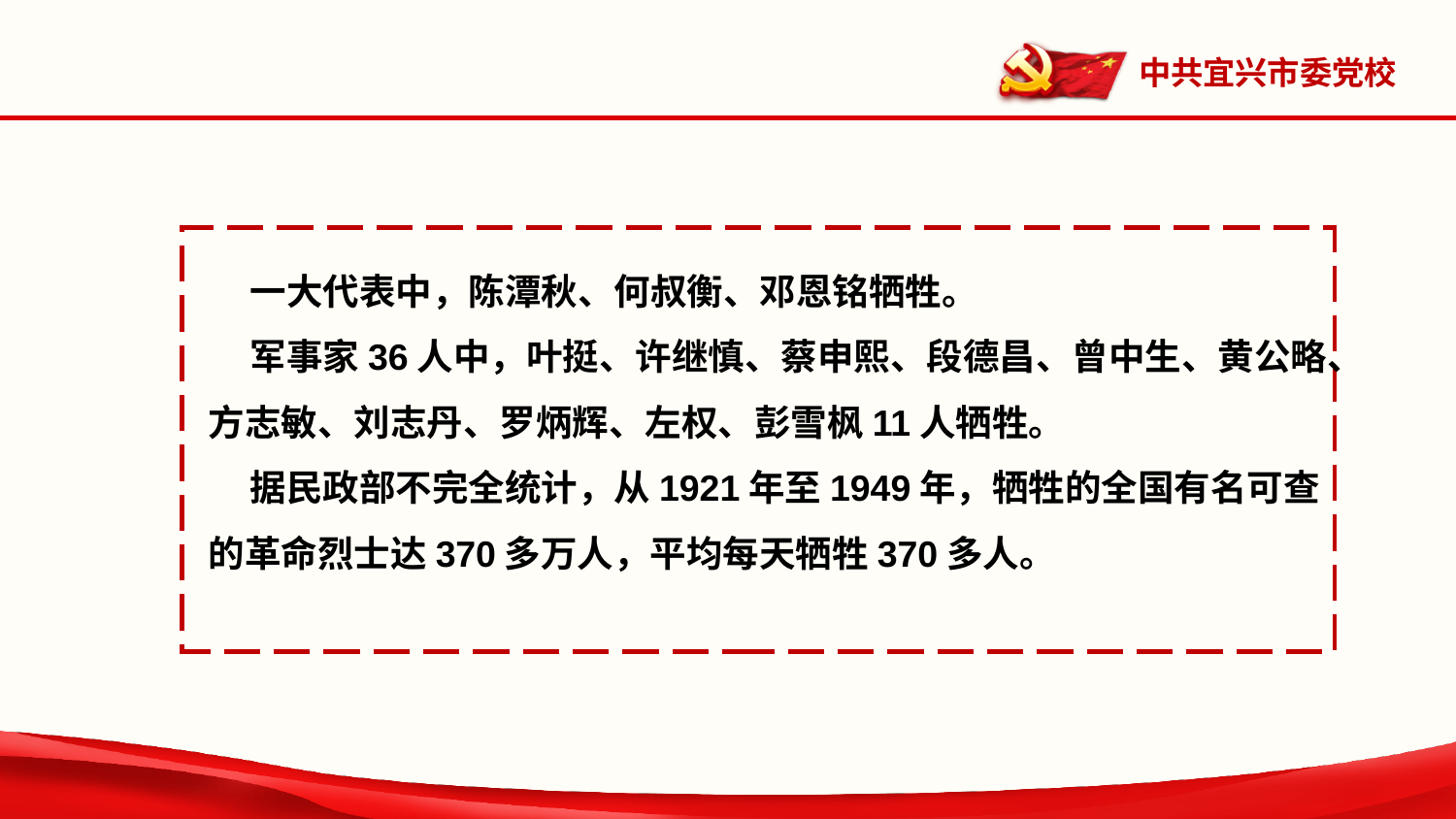

一大代表中，陈潭秋、何叔衡、邓恩铭牺牲。
    军事家36人中，叶挺、许继慎、蔡申熙、段德昌、曾中生、黄公略、方志敏、刘志丹、罗炳辉、左权、彭雪枫11人牺牲。
    据民政部不完全统计，从1921年至1949年，牺牲的全国有名可查的革命烈士达370多万人，平均每天牺牲370多人。